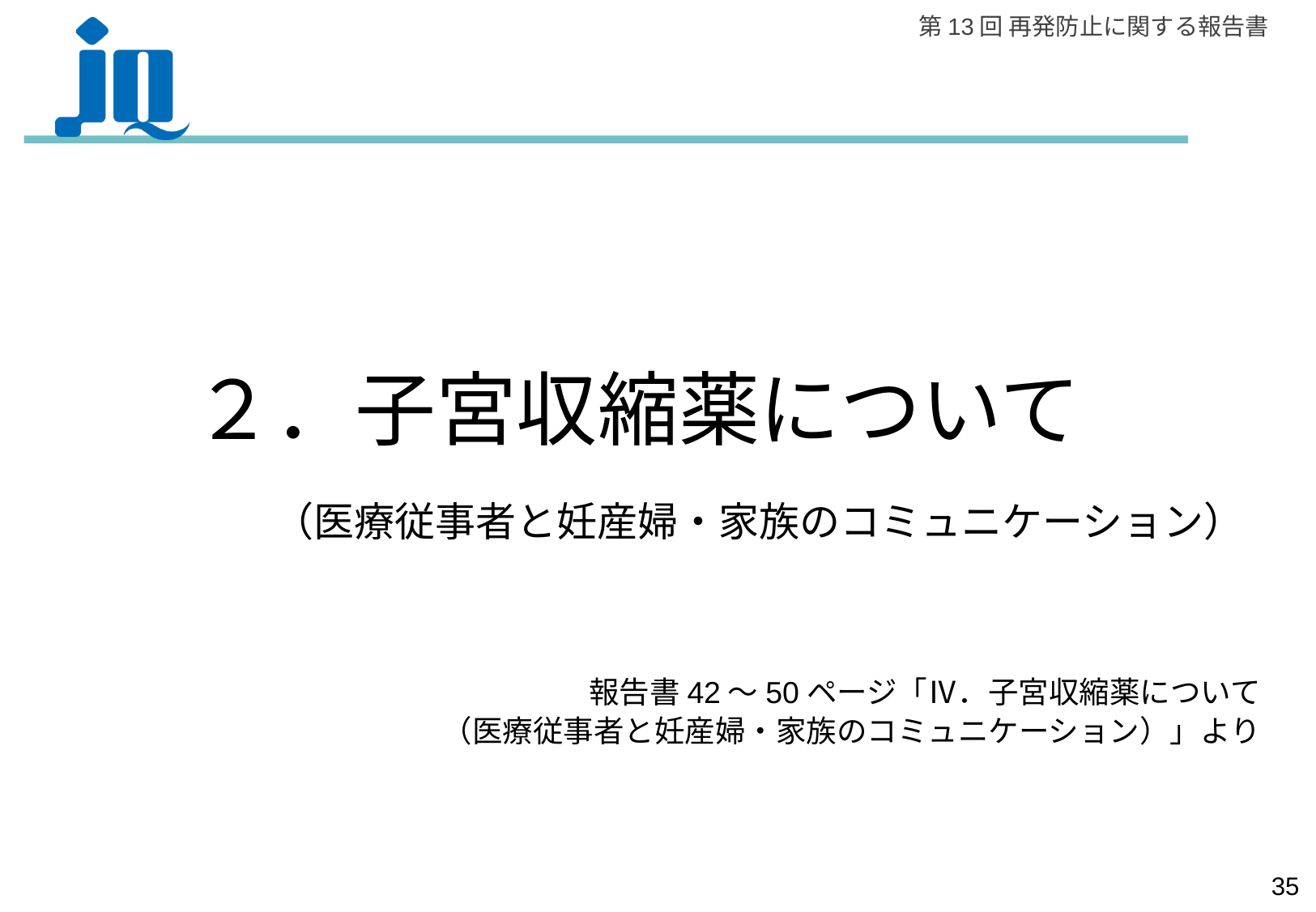

２．子宮収縮薬について
　　　（医療従事者と妊産婦・家族のコミュニケーション）
報告書42～50ページ「Ⅳ．子宮収縮薬について
（医療従事者と妊産婦・家族のコミュニケーション）」より
35